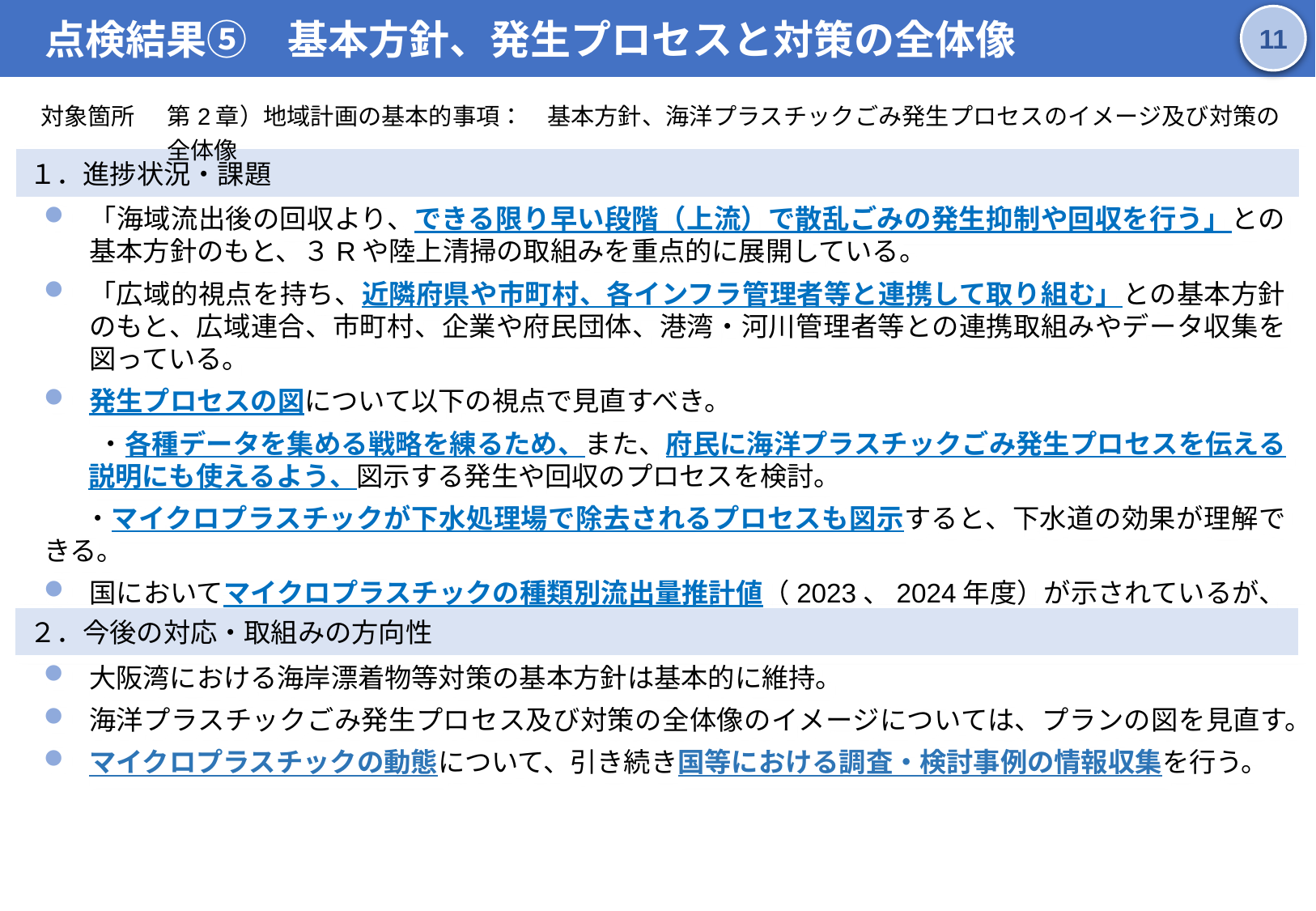

点検結果⑤　基本方針、発生プロセスと対策の全体像
11
| 対象箇所 | 第2章）地域計画の基本的事項：　基本方針、海洋プラスチックごみ発生プロセスのイメージ及び対策の全体像 |
| --- | --- |
１．進捗状況・課題
「海域流出後の回収より、できる限り早い段階（上流）で散乱ごみの発生抑制や回収を行う」との基本方針のもと、３Rや陸上清掃の取組みを重点的に展開している。
「広域的視点を持ち、近隣府県や市町村、各インフラ管理者等と連携して取り組む」との基本方針のもと、広域連合、市町村、企業や府民団体、港湾・河川管理者等との連携取組みやデータ収集を図っている。
発生プロセスの図について以下の視点で見直すべき。
　　・各種データを集める戦略を練るため、また、府民に海洋プラスチックごみ発生プロセスを伝える説明にも使えるよう、図示する発生や回収のプロセスを検討。
　　・マイクロプラスチックが下水処理場で除去されるプロセスも図示すると、下水道の効果が理解できる。
国においてマイクロプラスチックの種類別流出量推計値（2023、2024年度）が示されているが、推計値の幅は大きく、算定根拠も不明確なものが多い。
２．今後の対応・取組みの方向性
大阪湾における海岸漂着物等対策の基本方針は基本的に維持。
海洋プラスチックごみ発生プロセス及び対策の全体像のイメージについては、プランの図を見直す。
マイクロプラスチックの動態について、引き続き国等における調査・検討事例の情報収集を行う。